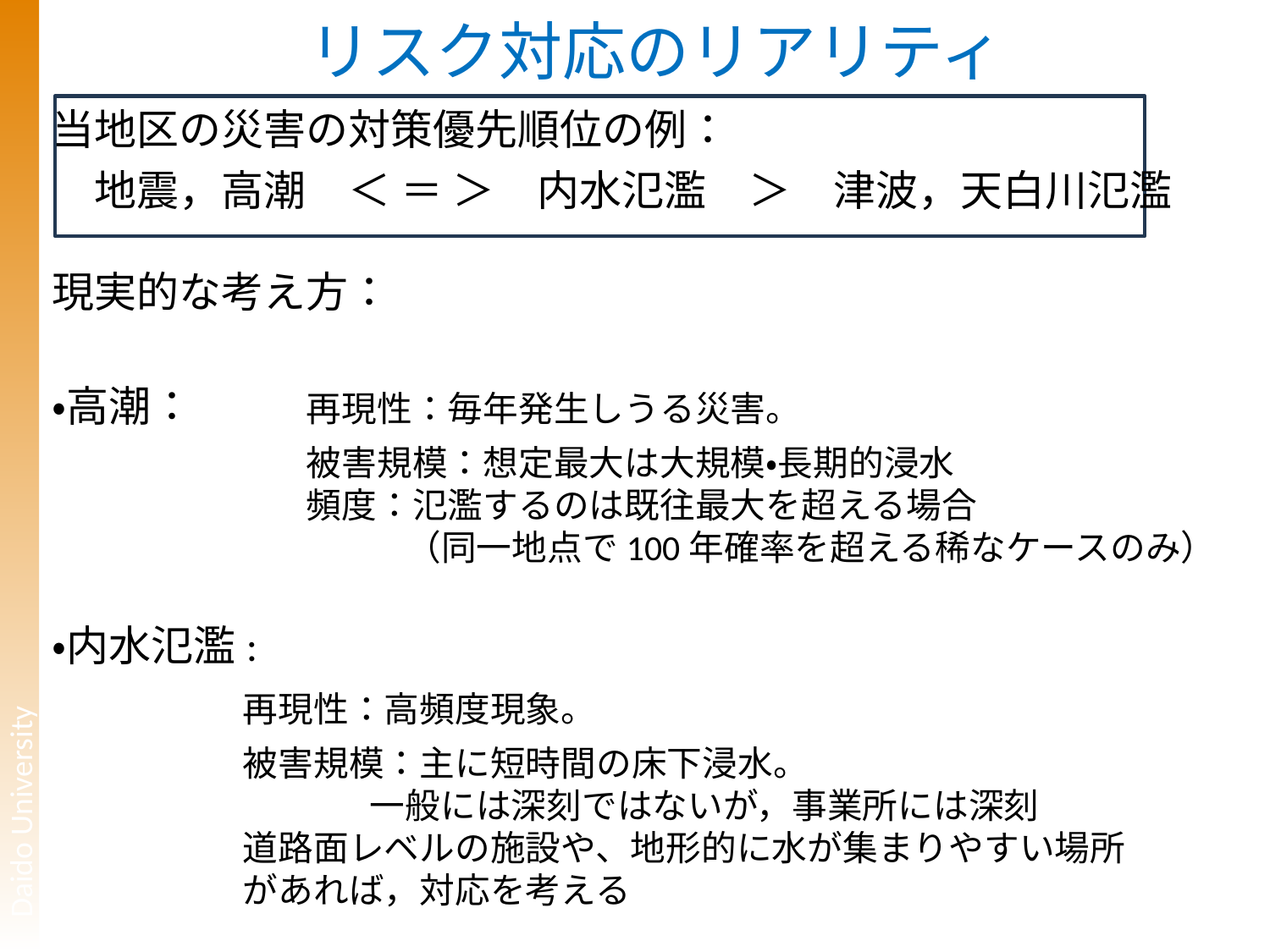

# リスク対応のリアリティ
当地区の災害の対策優先順位の例：
　地震，高潮　＜ ＝ ＞　内水氾濫　＞　津波，天白川氾濫　
現実的な考え方：

・高潮：	再現性：毎年発生しうる災害。
　　　　	被害規模：想定最大は大規模・長期的浸水
　　　　　	頻度：氾濫するのは既往最大を超える場合
　　　　　　　　　　（同一地点で100年確率を超える稀なケースのみ）
・内水氾濫:
　	再現性：高頻度現象。
　	被害規模：主に短時間の床下浸水。
		一般には深刻ではないが，事業所には深刻
　	道路面レベルの施設や、地形的に水が集まりやすい場所
　　	があれば，対応を考える